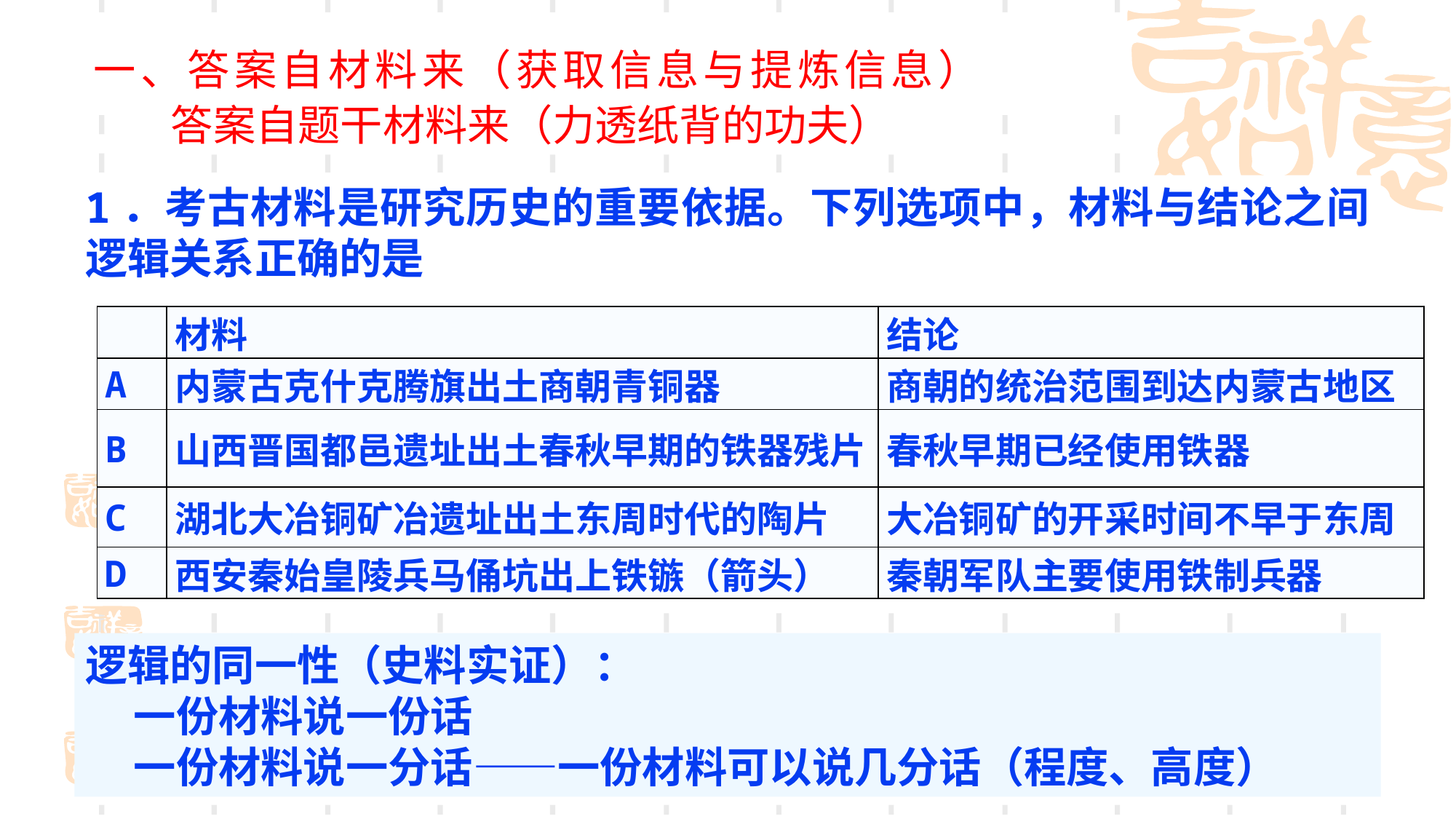

一、答案自材料来（获取信息与提炼信息）
答案自题干材料来（力透纸背的功夫）
1．考古材料是研究历史的重要依据。下列选项中，材料与结论之间逻辑关系正确的是
|  | 材料 | 结论 |
| --- | --- | --- |
| A | 内蒙古克什克腾旗出土商朝青铜器 | 商朝的统治范围到达内蒙古地区 |
| B | 山西晋国都邑遗址出土春秋早期的铁器残片 | 春秋早期已经使用铁器 |
| C | 湖北大冶铜矿冶遗址出土东周时代的陶片 | 大冶铜矿的开采时间不早于东周 |
| D | 西安秦始皇陵兵马俑坑出上铁镞（箭头） | 秦朝军队主要使用铁制兵器 |
逻辑的同一性（史料实证）：
    一份材料说一份话
    一份材料说一分话——一份材料可以说几分话（程度、高度）